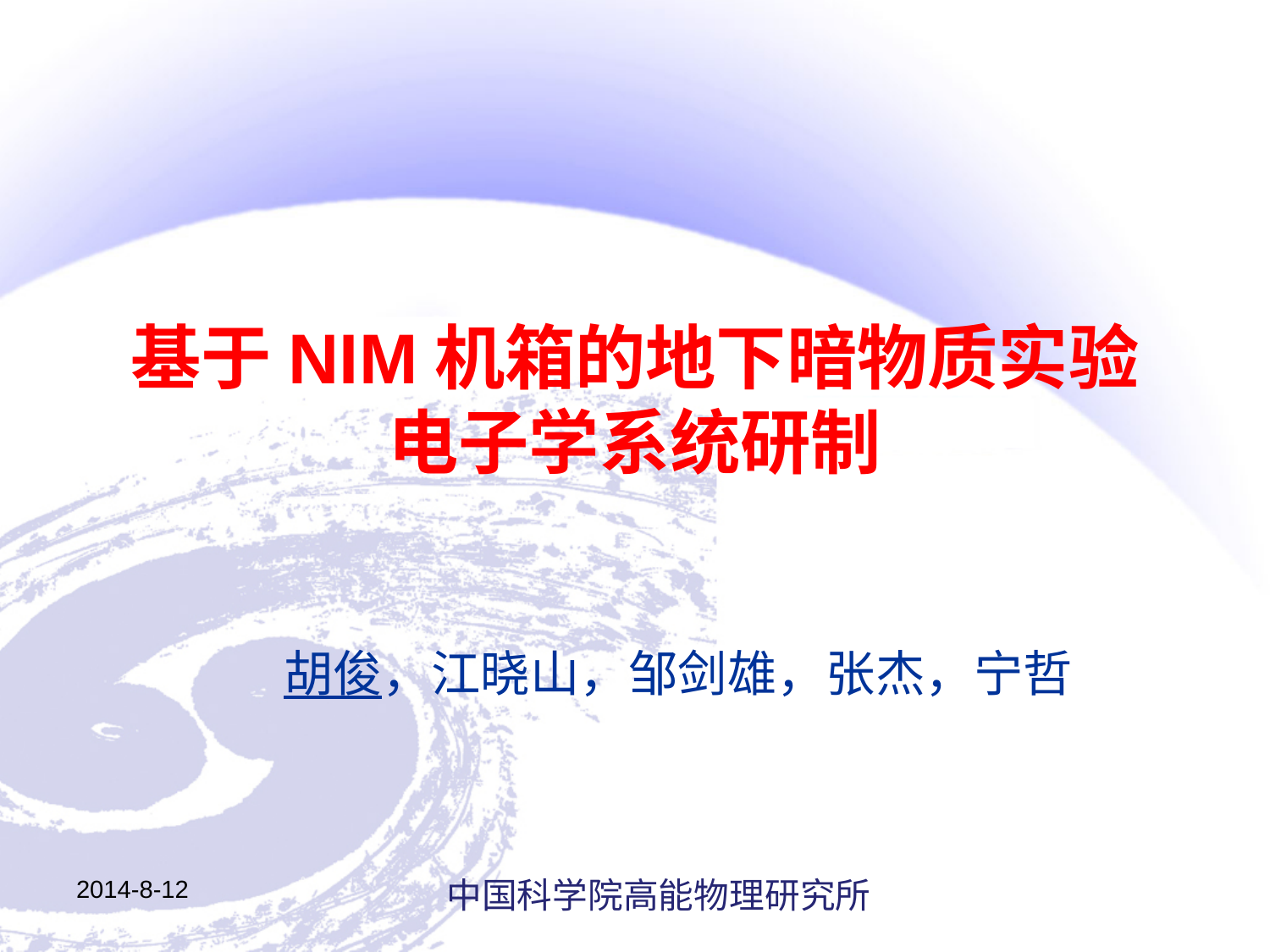

# 基于NIM机箱的地下暗物质实验电子学系统研制
胡俊，江晓山，邹剑雄，张杰，宁哲
2014-8-12
中国科学院高能物理研究所